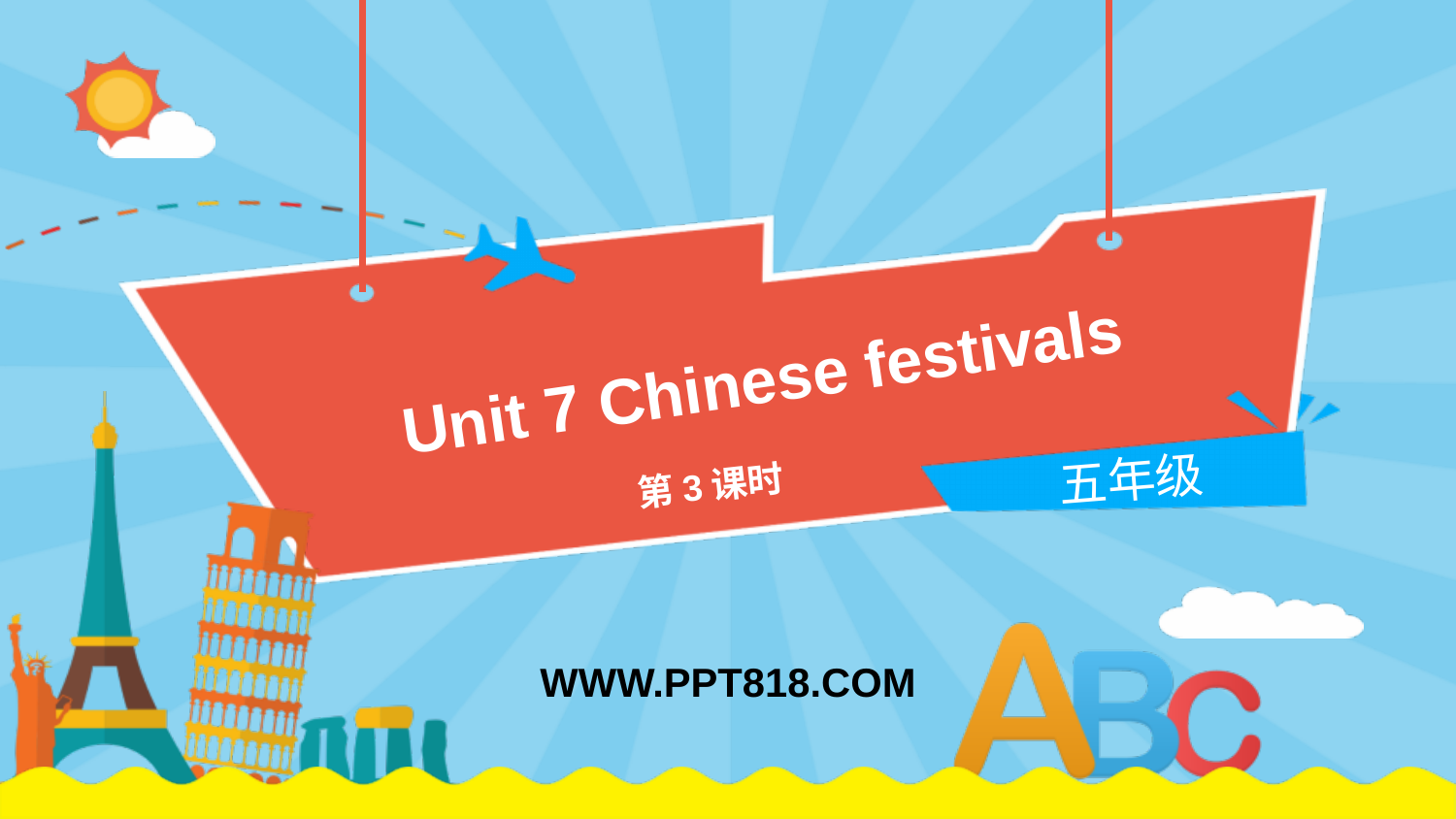

Unit 7 Chinese festivals
五年级
第3课时
WWW.PPT818.COM